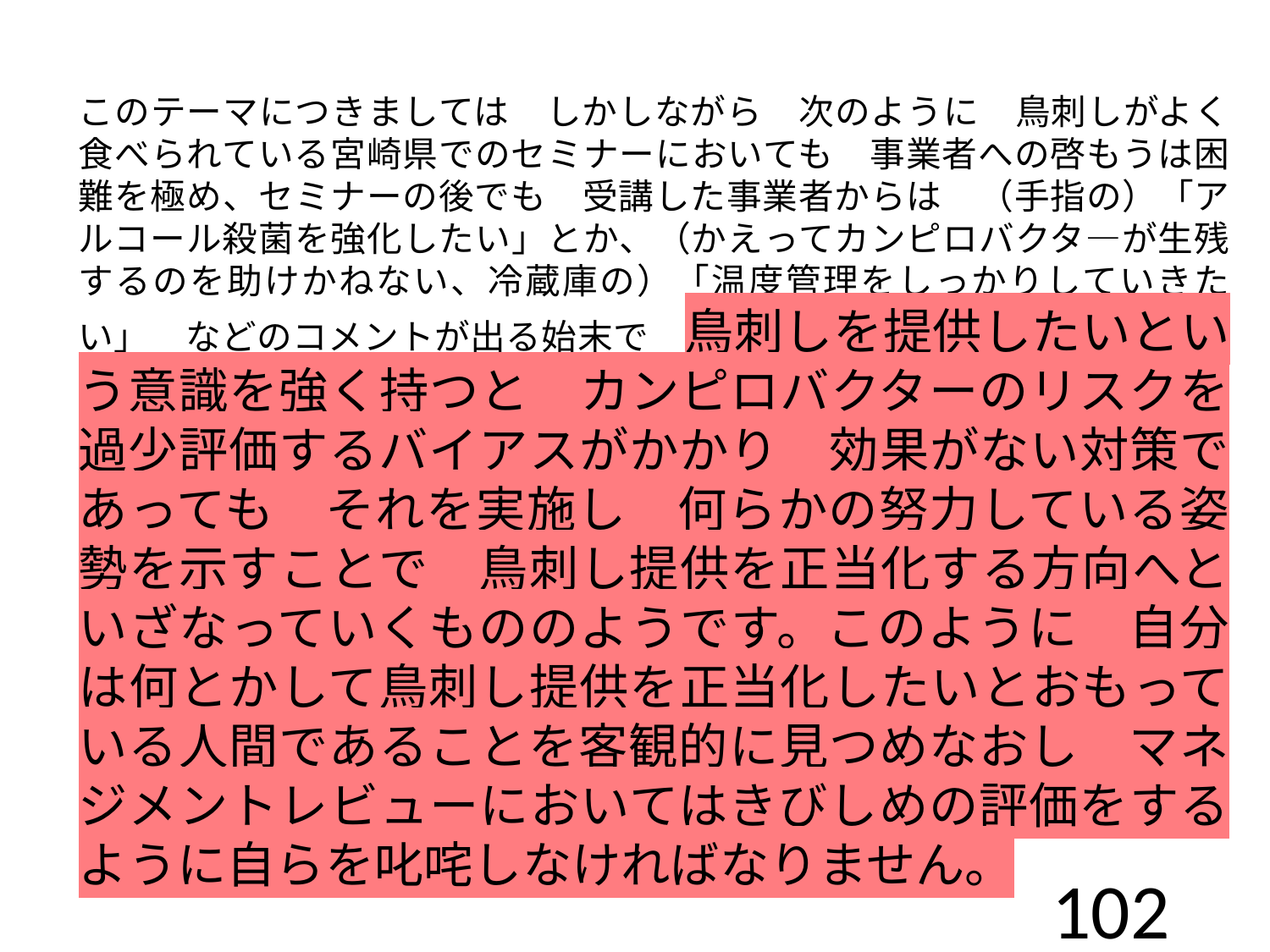

このテーマにつきましては　しかしながら　次のように　鳥刺しがよく食べられている宮崎県でのセミナーにおいても　事業者への啓もうは困難を極め、セミナーの後でも　受講した事業者からは　（手指の）「アルコール殺菌を強化したい」とか、（かえってカンピロバクタ―が生残するのを助けかねない、冷蔵庫の）「温度管理をしっかりしていきたい」　などのコメントが出る始末で　鳥刺しを提供したいという意識を強く持つと　カンピロバクターのリスクを過少評価するバイアスがかかり　効果がない対策であっても　それを実施し　何らかの努力している姿勢を示すことで　鳥刺し提供を正当化する方向へといざなっていくもののようです。このように　自分は何とかして鳥刺し提供を正当化したいとおもっている人間であることを客観的に見つめなおし　マネジメントレビューにおいてはきびしめの評価をするように自らを叱咤しなければなりません。
102